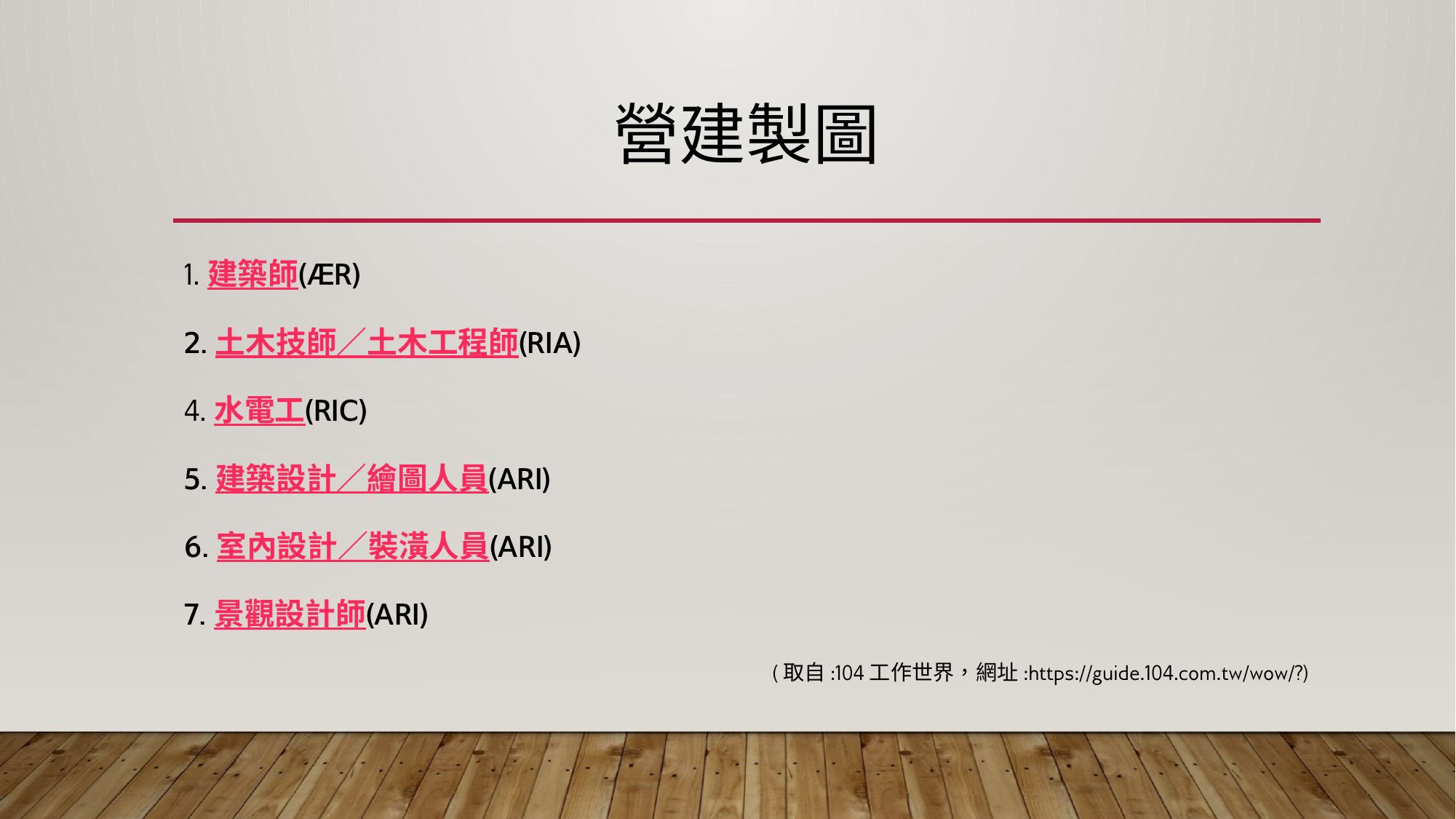

# 營建製圖
1.建築師(AER)
2.土木技師∕土木工程師(RIA)
4.水電工(RIC)
5.建築設計∕繪圖人員(ARI)
6.室內設計∕裝潢人員(ARI)
7.景觀設計師(ARI)
(取自:104工作世界，網址:https://guide.104.com.tw/wow/?)